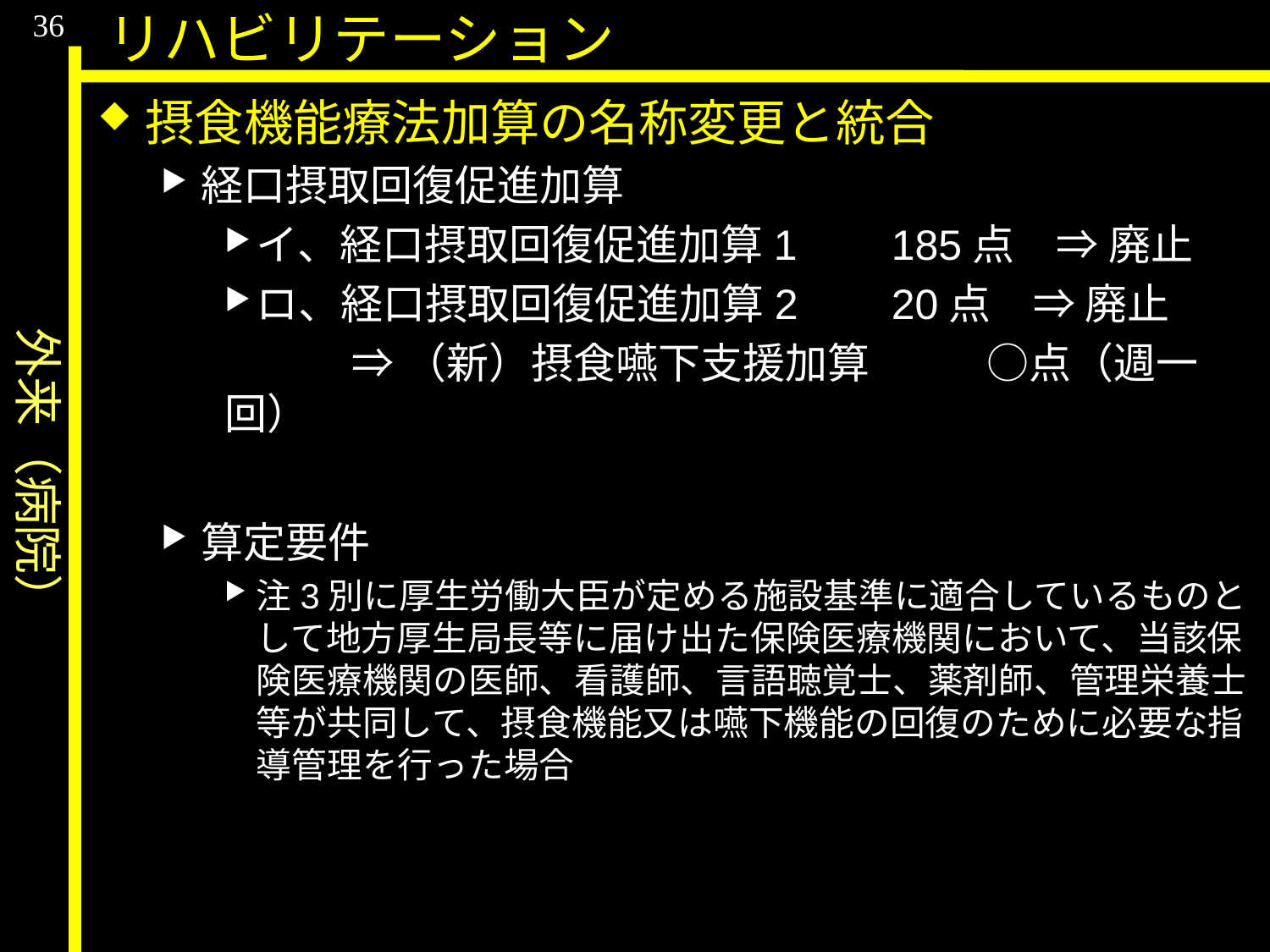

外来（病院）
36
リハビリテーション

摂食機能療法加算の名称変更と統合
経口摂取回復促進加算
イ、経口摂取回復促進加算1	185点　⇒ 廃止
ロ、経口摂取回復促進加算2	20点　⇒ 廃止
	⇒（新）摂食嚥下支援加算	○点（週一回）

算定要件
注3別に厚生労働大臣が定める施設基準に適合しているものとして地方厚生局長等に届け出た保険医療機関において、当該保険医療機関の医師、看護師、言語聴覚士、薬剤師、管理栄養士等が共同して、摂食機能又は嚥下機能の回復のために必要な指導管理を行った場合